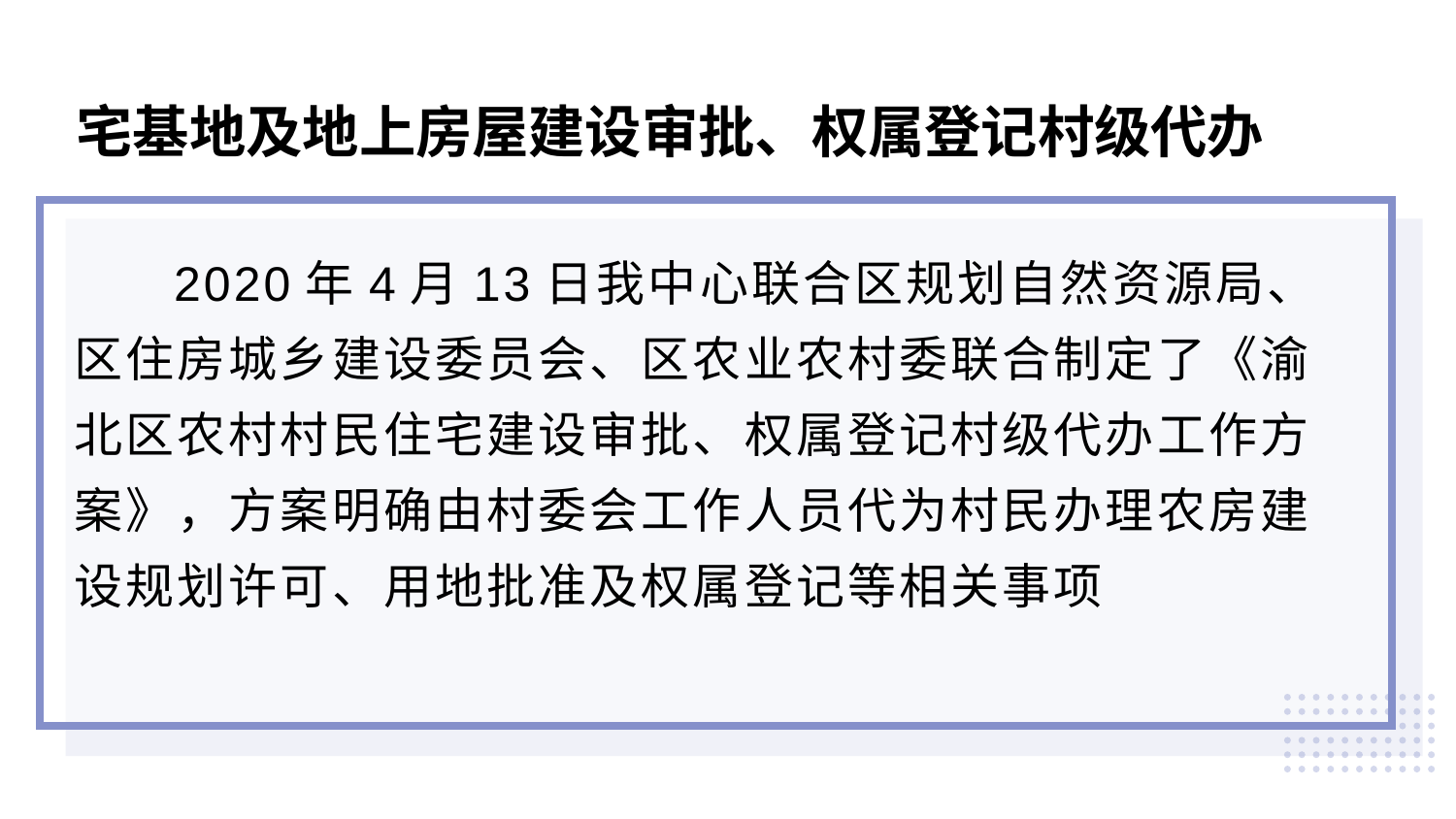

宅基地及地上房屋建设审批、权属登记村级代办

      2020年4月13日我中心联合区规划自然资源局、区住房城乡建设委员会、区农业农村委联合制定了《渝北区农村村民住宅建设审批、权属登记村级代办工作方案》，方案明确由村委会工作人员代为村民办理农房建设规划许可、用地批准及权属登记等相关事项